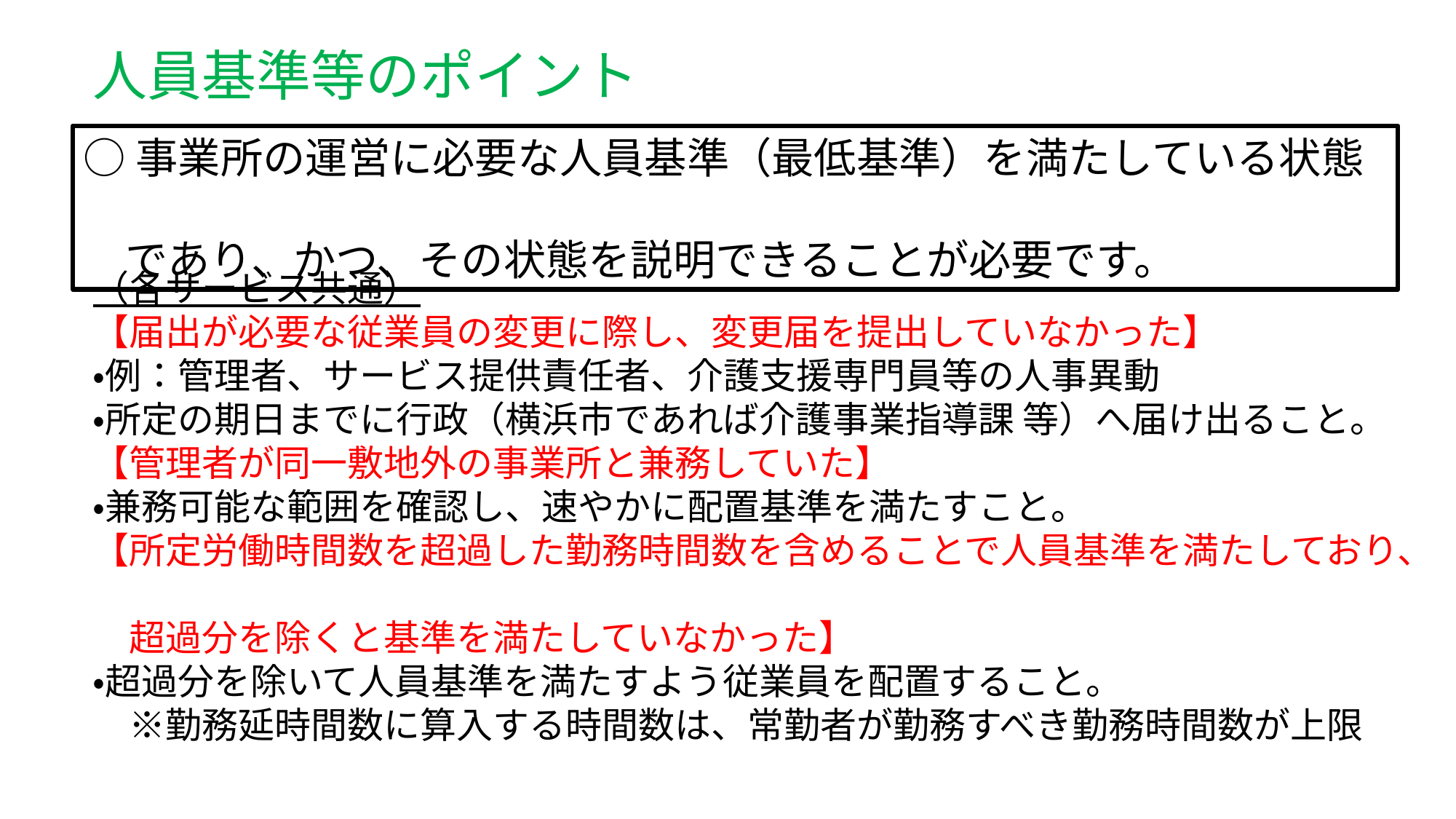

# 人員基準等のポイント
○事業所の運営に必要な人員基準（最低基準）を満たしている状態
　であり、かつ、その状態を説明できることが必要です。

（各サービス共通）
【届出が必要な従業員の変更に際し、変更届を提出していなかった】
・例：管理者、サービス提供責任者、介護支援専門員等の人事異動
・所定の期日までに行政（横浜市であれば介護事業指導課 等）へ届け出ること。
【管理者が同一敷地外の事業所と兼務していた】
・兼務可能な範囲を確認し、速やかに配置基準を満たすこと。
【所定労働時間数を超過した勤務時間数を含めることで人員基準を満たしており、
　超過分を除くと基準を満たしていなかった】
・超過分を除いて人員基準を満たすよう従業員を配置すること。
　※勤務延時間数に算入する時間数は、常勤者が勤務すべき勤務時間数が上限